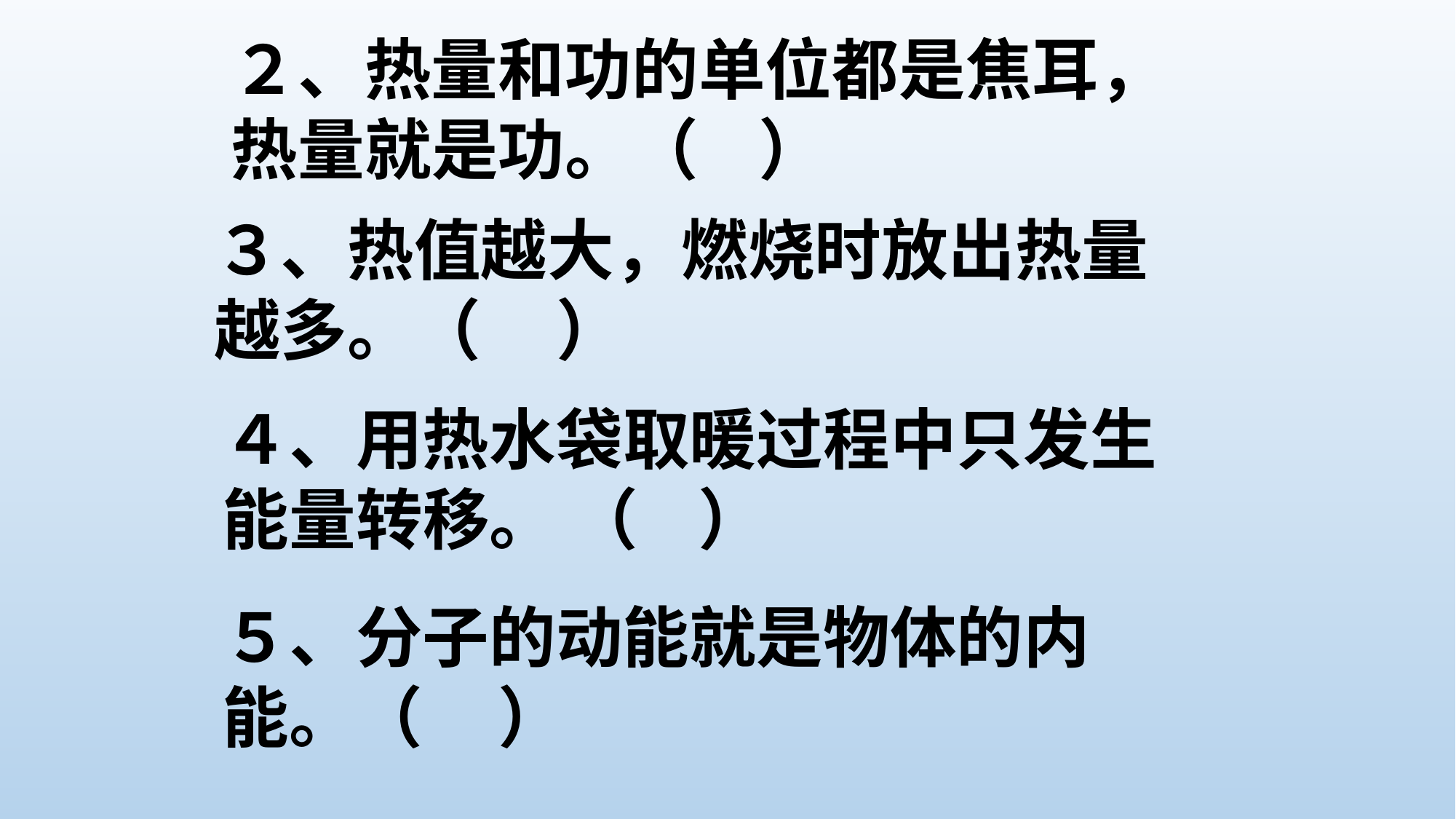

２、热量和功的单位都是焦耳，热量就是功。（    ）
３、热值越大，燃烧时放出热量越多。（     ）
４、用热水袋取暖过程中只发生能量转移。 （    ）
５、分子的动能就是物体的内能。（     ）